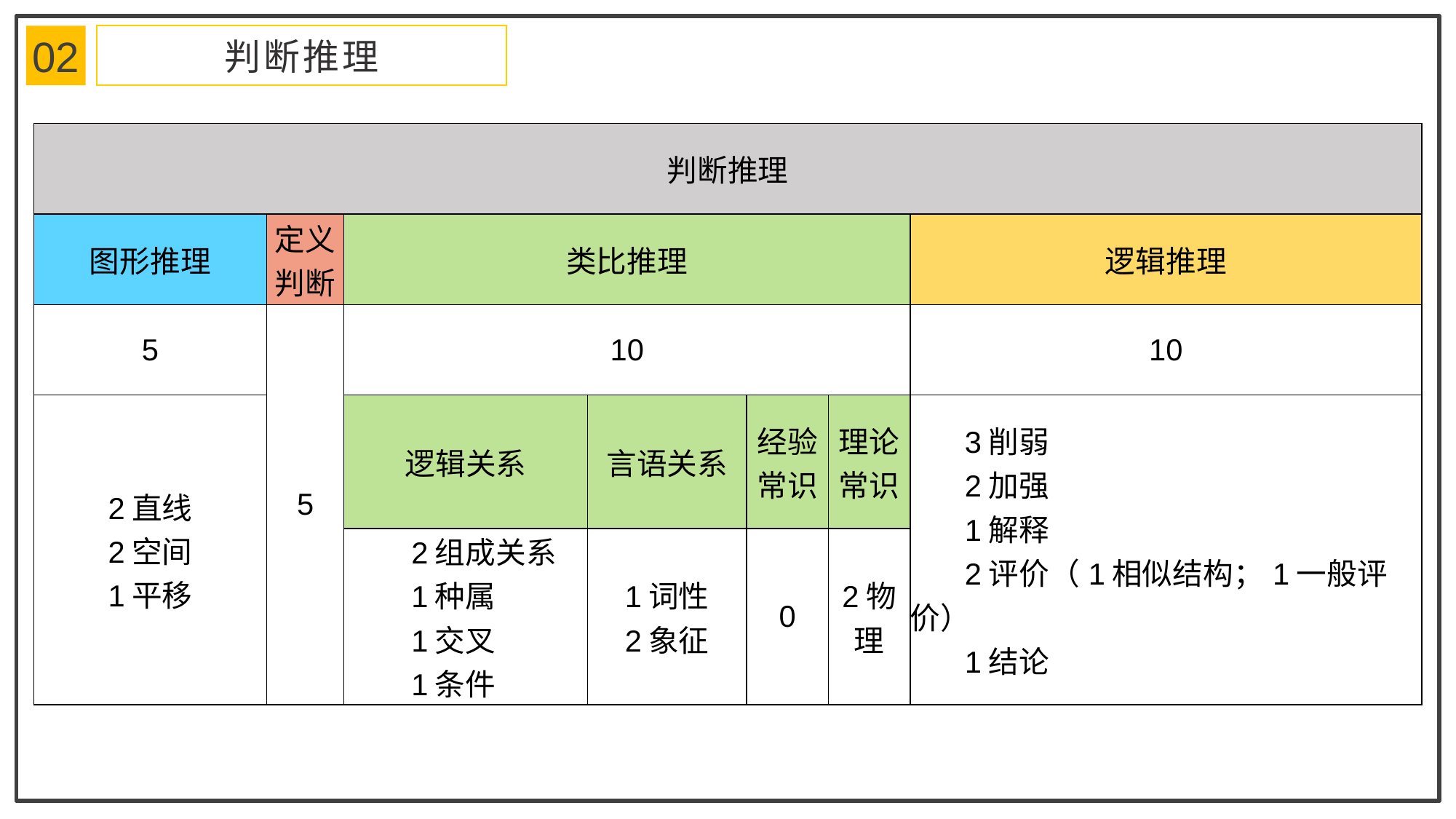

02
判断推理
| 判断推理 |  |  |  |  |  |  |
| --- | --- | --- | --- | --- | --- | --- |
| 图形推理 | 定义判断 | 类比推理 |  |  |  | 逻辑推理 |
| 5 | 5 | 10 |  |  |  | 10 |
| 2直线 2空间 1平移 |  | 逻辑关系 | 言语关系 | 经验常识 | 理论常识 | 3削弱 2加强 1解释 2评价（1相似结构；1一般评价） 1结论 |
|  |  | 2组成关系 1种属 1交叉 1条件 | 1词性 2象征 | 0 | 2物理 |  |